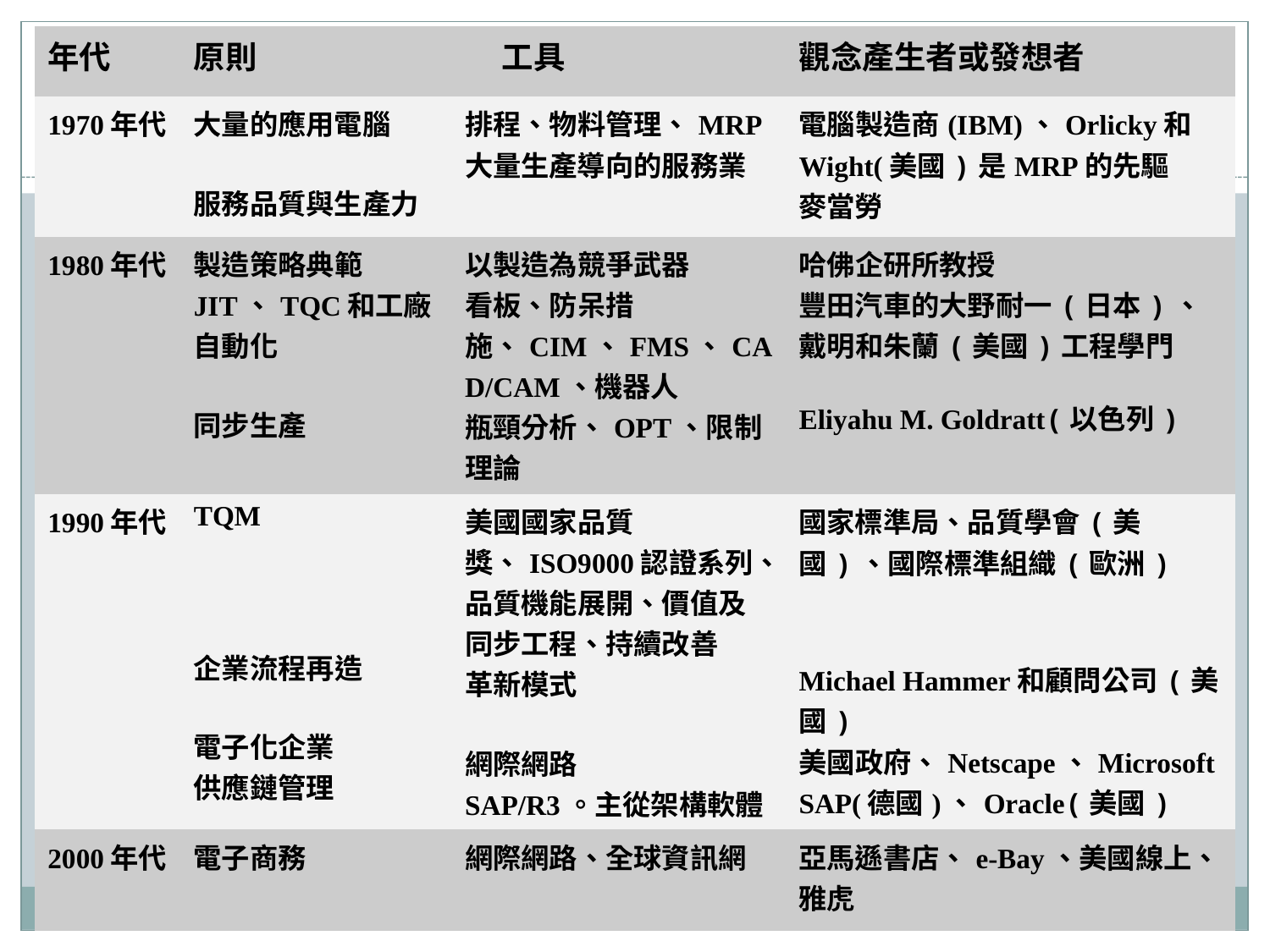

| 年代 | 原則 |  | 工具 | 觀念產生者或發想者 |
| --- | --- | --- | --- | --- |
| 1970年代 | 大量的應用電腦 服務品質與生產力 | 排程、物料管理、MRP 大量生產導向的服務業 |  | 電腦製造商(IBM)、Orlicky和Wight(美國)是MRP的先驅 麥當勞 |
| 1980年代 | 製造策略典範 JIT、TQC和工廠自動化 同步生產 | 以製造為競爭武器 看板、防呆措施、CIM、FMS、CAD/CAM、機器人 瓶頸分析、OPT、限制理論 |  | 哈佛企研所教授 豐田汽車的大野耐一(日本)、戴明和朱蘭(美國)工程學門 Eliyahu M. Goldratt(以色列) |
| 1990年代 | TQM 企業流程再造 電子化企業 供應鏈管理 | 美國國家品質獎、ISO9000認證系列、品質機能展開、價值及同步工程、持續改善 革新模式 網際網路 SAP/R3。主從架構軟體 |  | 國家標準局、品質學會(美國)、國際標準組織(歐洲) Michael Hammer和顧問公司(美國) 美國政府、Netscape、Microsoft SAP(德國)、Oracle(美國) |
| 2000年代 | 電子商務 | 網際網路、全球資訊網 |  | 亞馬遜書店、e-Bay、美國線上、雅虎 |